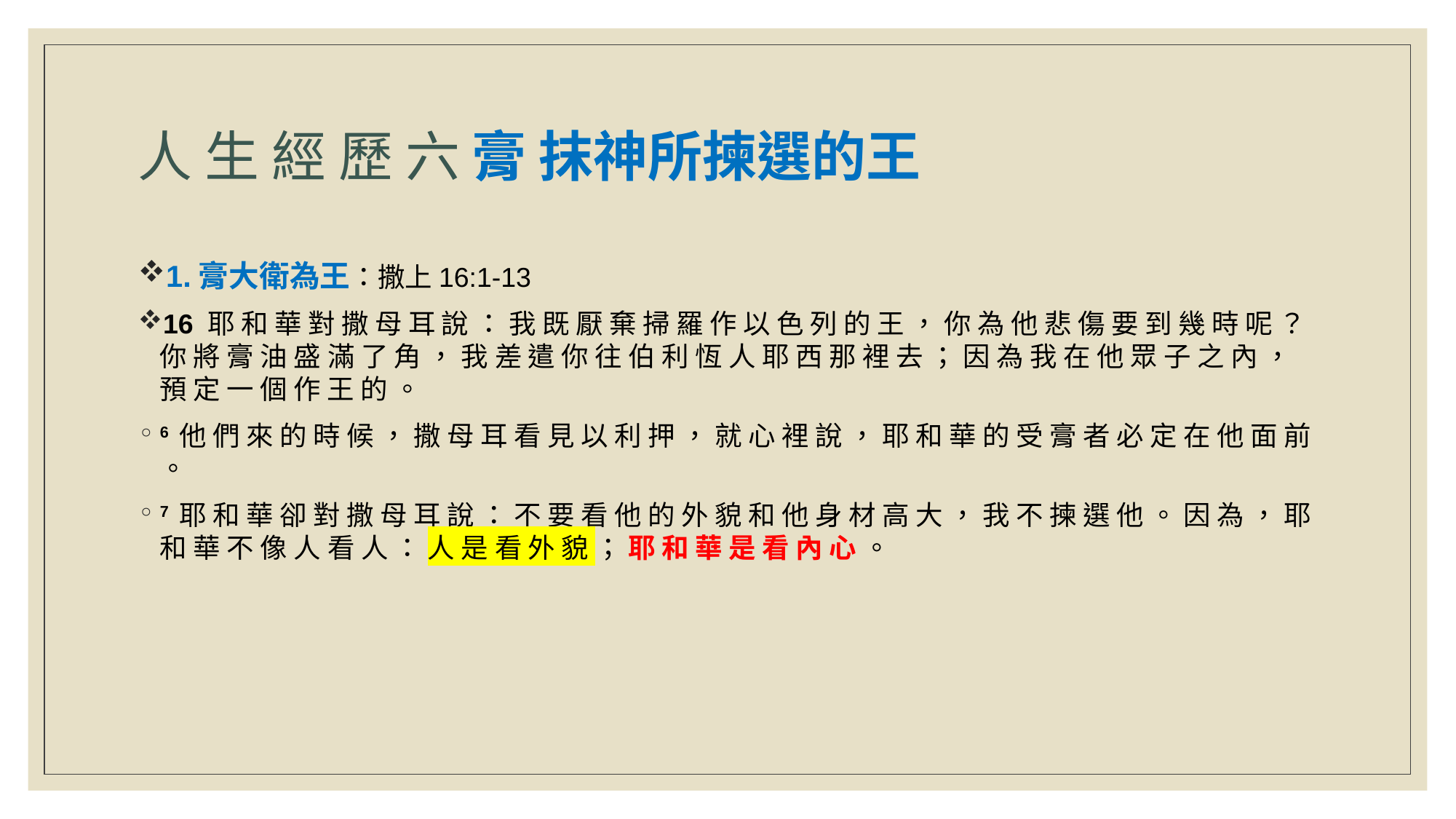

# 人 生 經 歷 六 膏 抹神所揀選的王
1.膏大衛為王：撒上16:1-13
16 耶 和 華 對 撒 母 耳 說 ： 我 既 厭 棄 掃 羅 作 以 色 列 的 王 ， 你 為 他 悲 傷 要 到 幾 時 呢 ？ 你 將 膏 油 盛 滿 了 角 ， 我 差 遣 你 往 伯 利 恆 人 耶 西 那 裡 去 ； 因 為 我 在 他 眾 子 之 內 ， 預 定 一 個 作 王 的 。
6 他 們 來 的 時 候 ， 撒 母 耳 看 見 以 利 押 ， 就 心 裡 說 ， 耶 和 華 的 受 膏 者 必 定 在 他 面 前 。
7 耶 和 華 卻 對 撒 母 耳 說 ： 不 要 看 他 的 外 貌 和 他 身 材 高 大 ， 我 不 揀 選 他 。 因 為 ， 耶 和 華 不 像 人 看 人 ： 人 是 看 外 貌 ； 耶 和 華 是 看 內 心 。